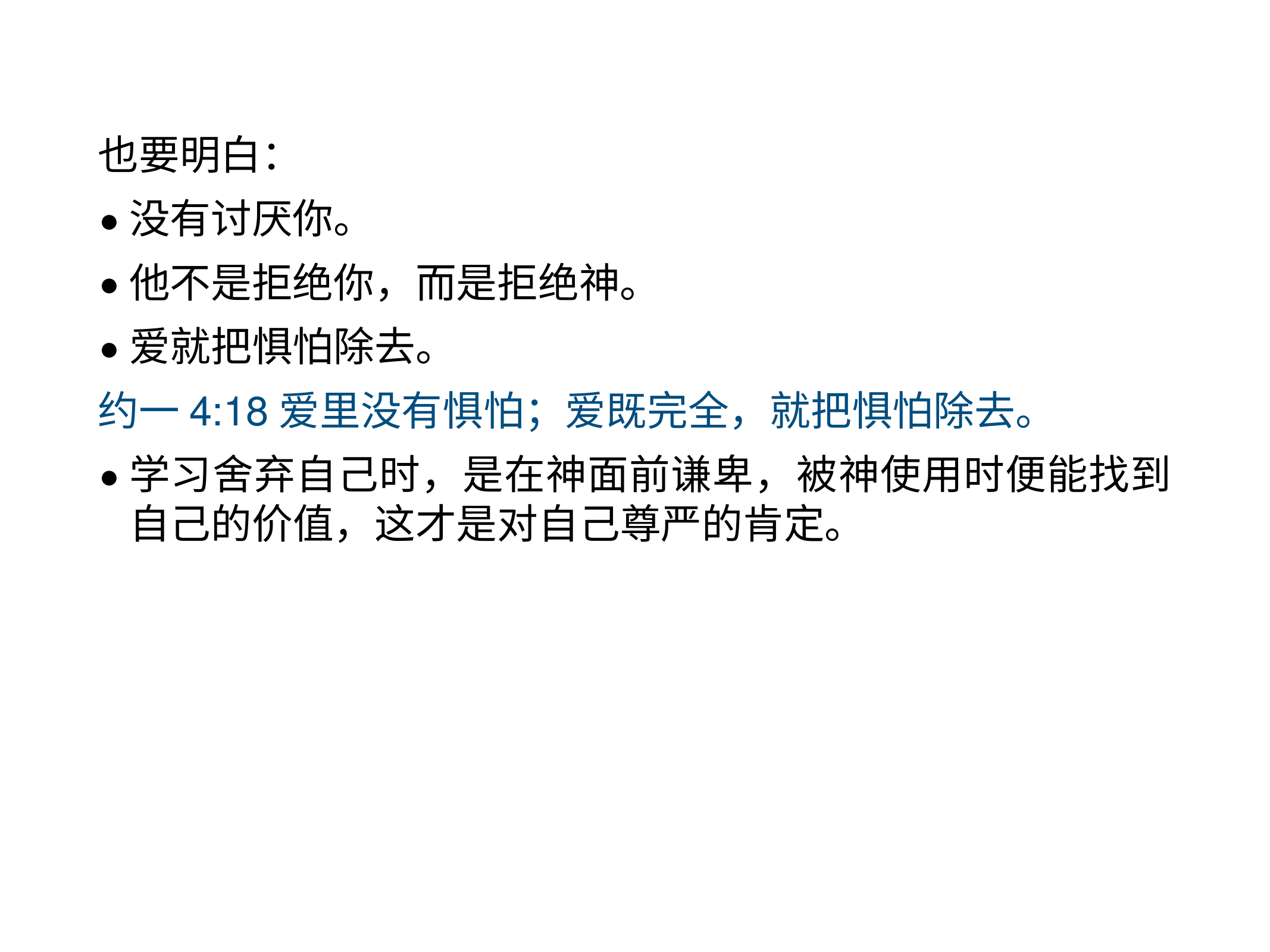

也要明白：
没有讨厌你。
他不是拒绝你，而是拒绝神。
爱就把惧怕除去。
约一4:18爱里没有惧怕；爱既完全，就把惧怕除去。
学习舍弃自己时，是在神面前谦卑，被神使用时便能找到自己的价值，这才是对自己尊严的肯定。